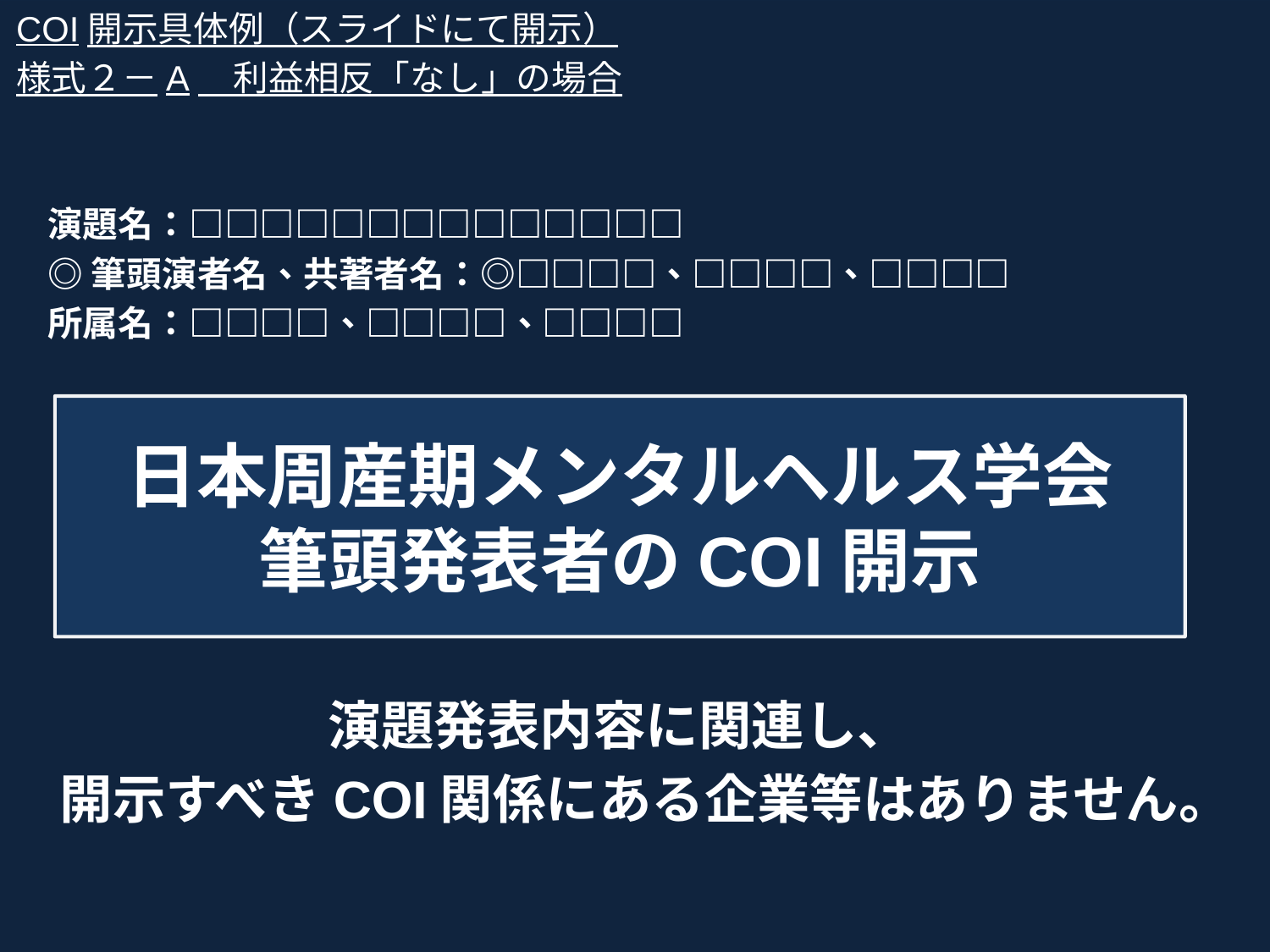

COI開示具体例（スライドにて開示）
様式２－A　利益相反「なし」の場合
演題名：□□□□□□□□□□□□□□
◎筆頭演者名、共著者名：◎□□□□、□□□□、□□□□
所属名：□□□□、□□□□、□□□□
# 日本周産期メンタルヘルス学会 筆頭発表者のCOI開示
演題発表内容に関連し、
開示すべきCOI関係にある企業等はありません。